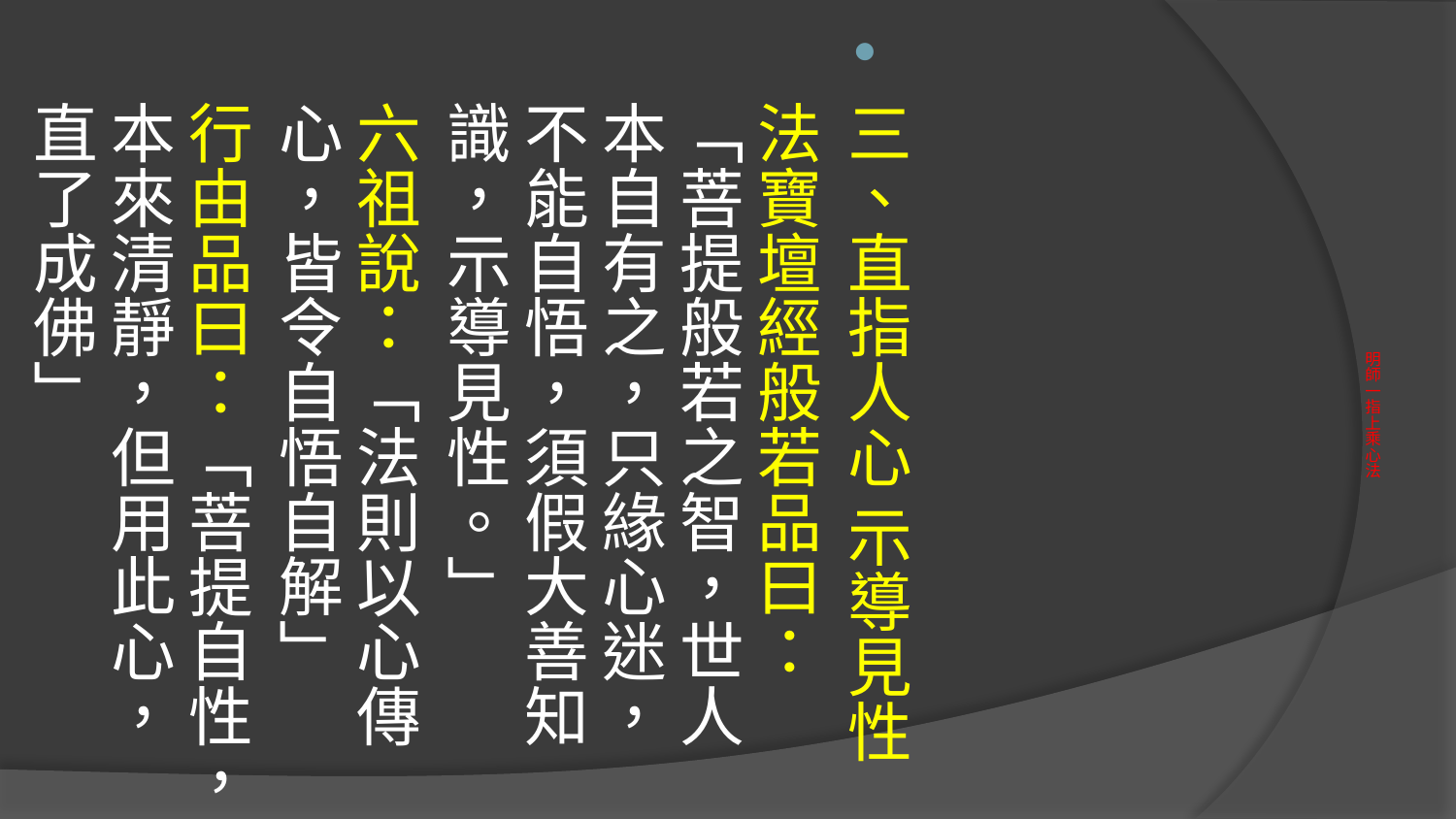

三、直指人心 示導見性
法寶壇經般若品曰：「菩提般若之智，世人本自有之，只緣心迷，不能自悟，須假大善知識，示導見性。」
六祖說：「法則以心傳心，皆令自悟自解」
行由品曰：「菩提自性，本來清靜，但用此心，直了成佛」
# 明師一指上乘心法